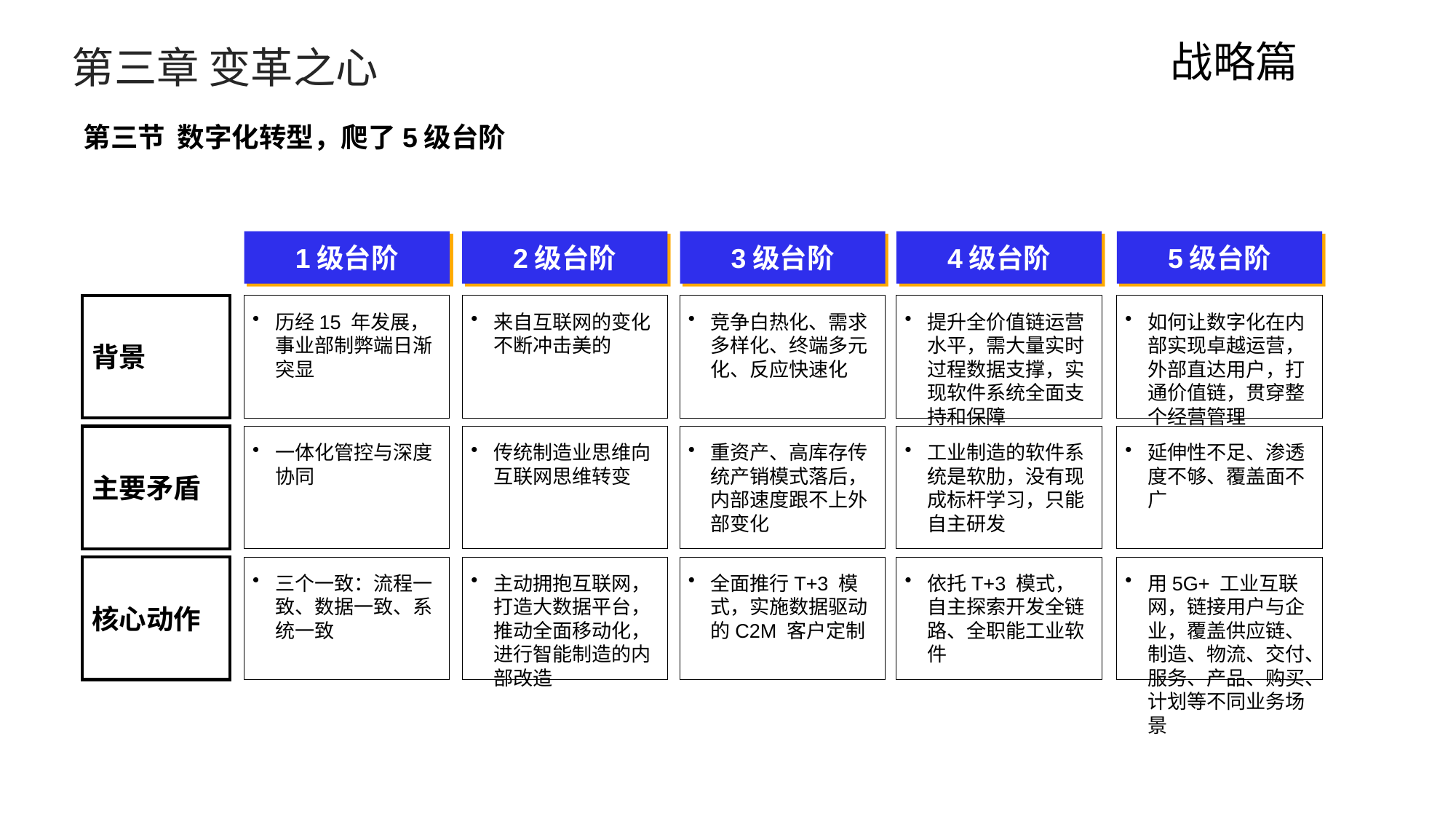

战略篇
第三章 变革之心
第三节  数字化转型，爬了5级台阶

1级台阶
2级台阶
3级台阶
4级台阶
5级台阶

历经15 年发展，事业部制弊端日渐突显
来自互联网的变化不断冲击美的
竞争白热化、需求多样化、终端多元化、反应快速化
提升全价值链运营水平，需大量实时过程数据支撑，实现软件系统全面支持和保障
如何让数字化在内部实现卓越运营，外部直达用户，打通价值链，贯穿整个经营管理
背景

一体化管控与深度协同
传统制造业思维向互联网思维转变
重资产、高库存传统产销模式落后，内部速度跟不上外部变化
工业制造的软件系统是软肋，没有现成标杆学习，只能自主研发
延伸性不足、渗透度不够、覆盖面不广
主要矛盾

三个一致：流程一致、数据一致、系统一致
主动拥抱互联网，打造大数据平台，推动全面移动化，进行智能制造的内部改造
全面推行T+3 模式，实施数据驱动的C2M 客户定制
依托T+3 模式，自主探索开发全链路、全职能工业软件
用5G+ 工业互联网，链接用户与企业，覆盖供应链、制造、物流、交付、服务、产品、购买、计划等不同业务场景
核心动作